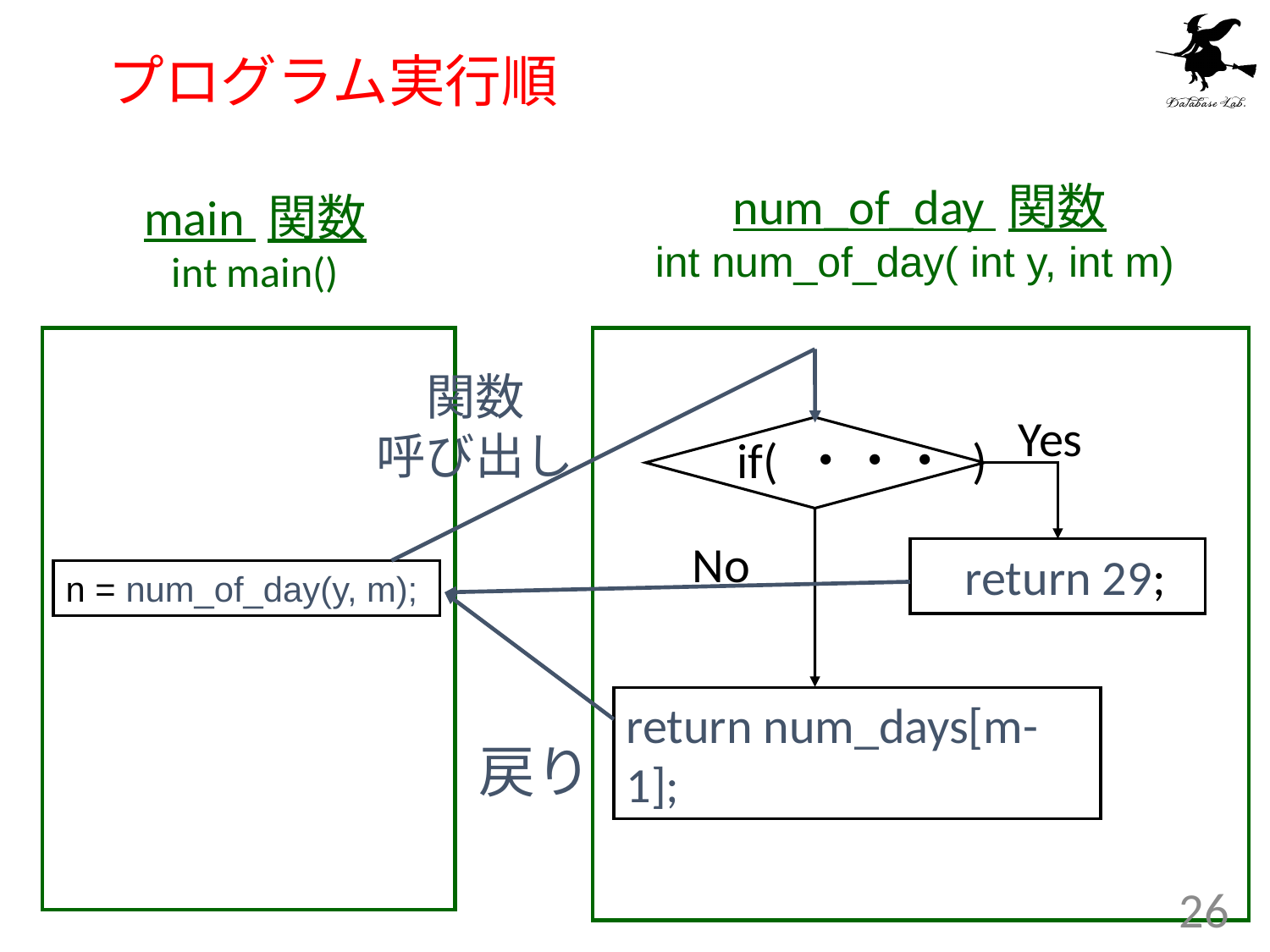

# プログラム実行順
num_of_day 関数
int num_of_day( int y, int m)
main 関数
int main()

関数
呼び出し
Yes

if( ・・・ )

No

return 29;
n = num_of_day(y, m);

return num_days[m-1];
戻り
26